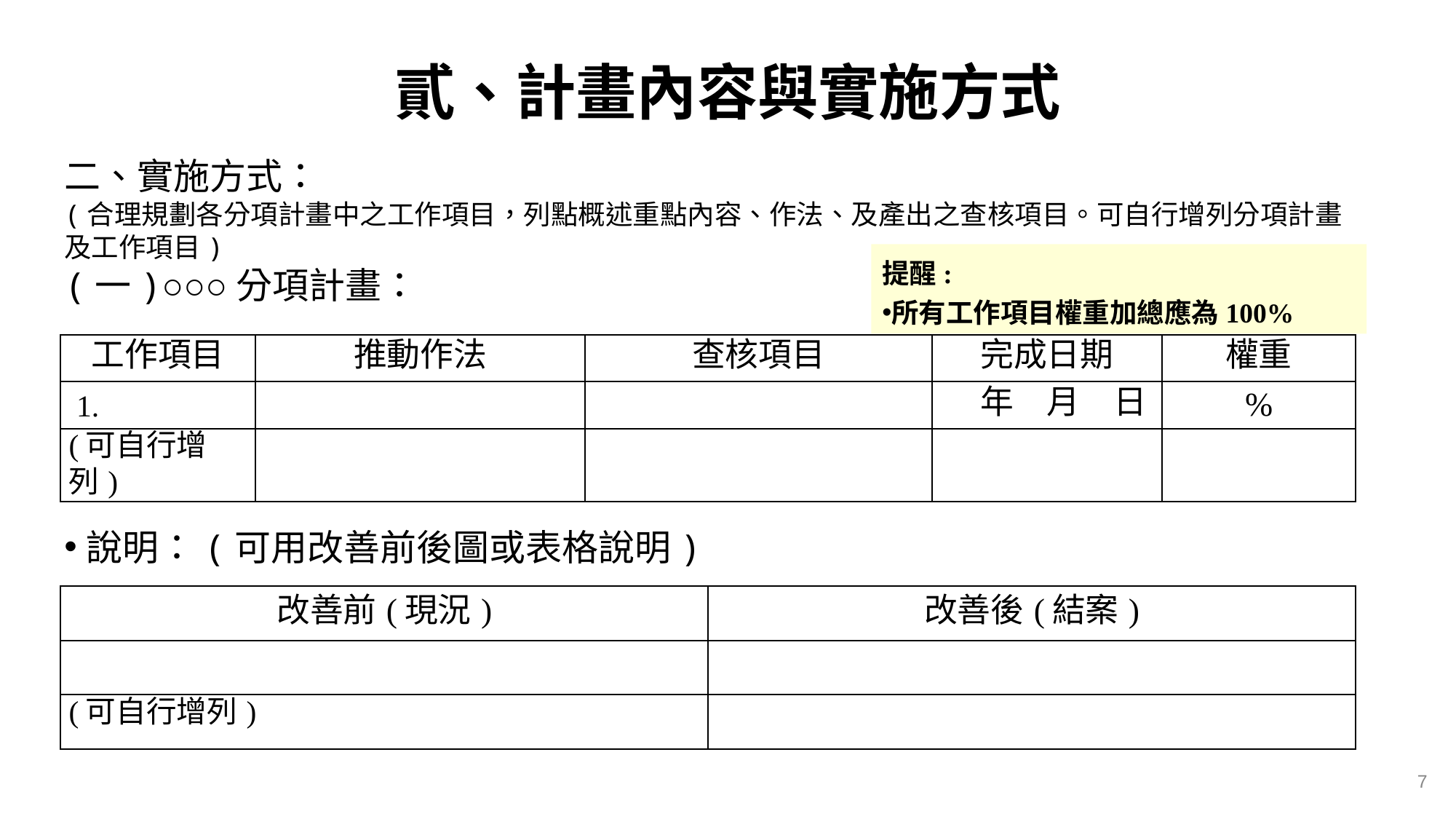

# 貳、計畫內容與實施方式
二、實施方式：
(合理規劃各分項計畫中之工作項目，列點概述重點內容、作法、及產出之查核項目。可自行增列分項計畫及工作項目)
(一)○○○分項計畫：

說明：(可用改善前後圖或表格說明)

提醒:
所有工作項目權重加總應為100%
| 工作項目 | 推動作法 | 查核項目 | 完成日期 | 權重 |
| --- | --- | --- | --- | --- |
| 1. |  |  | 年　月　日 | % |
| (可自行增列) |  |  |  |  |
| 改善前(現況) | 改善後(結案) |
| --- | --- |
|  |  |
| (可自行增列) |  |
7